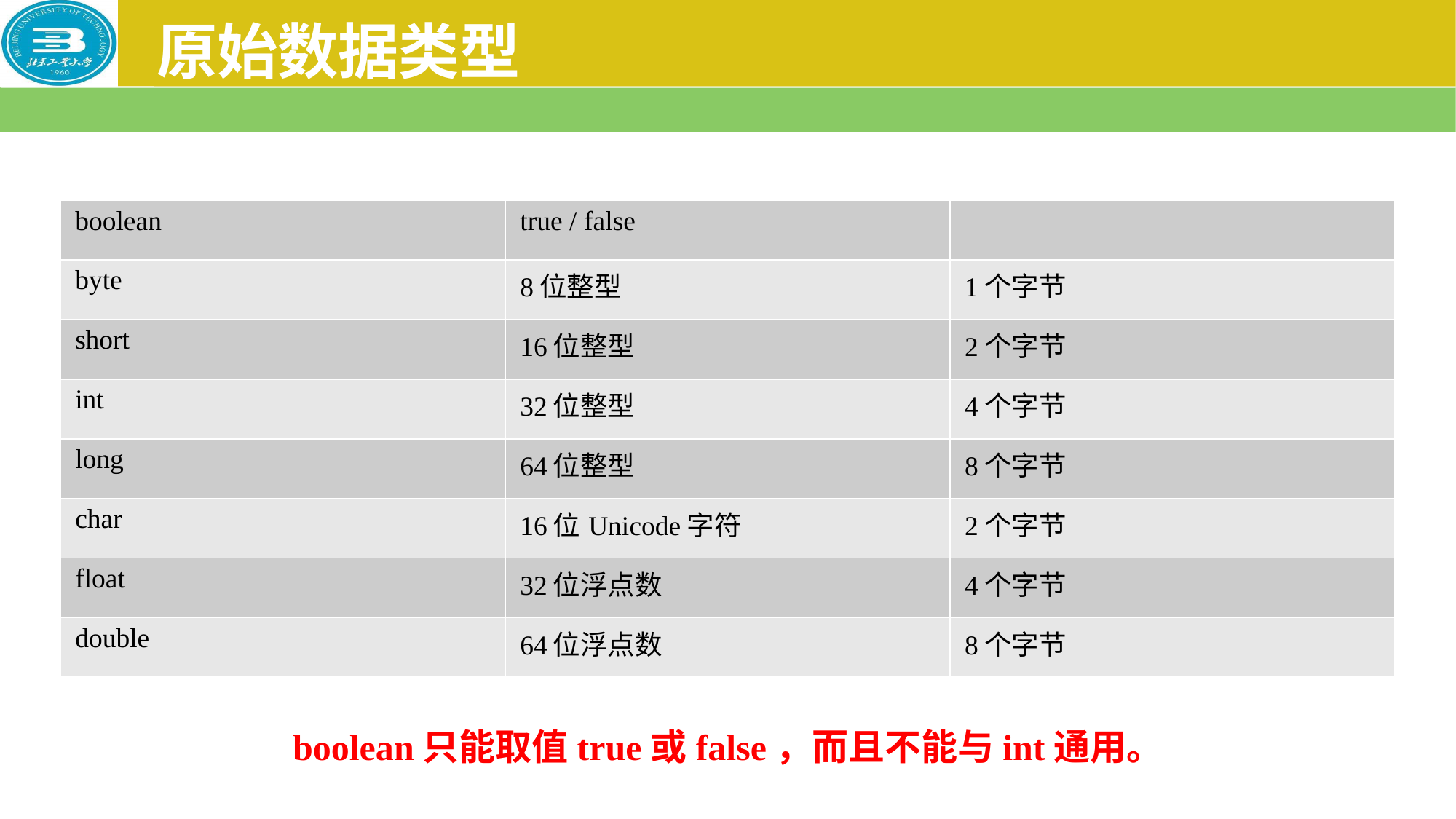

# 原始数据类型
| boolean | true / false |  |
| --- | --- | --- |
| byte | 8位整型 | 1个字节 |
| short | 16位整型 | 2个字节 |
| int | 32位整型 | 4个字节 |
| long | 64位整型 | 8个字节 |
| char | 16位Unicode字符 | 2个字节 |
| float | 32位浮点数 | 4个字节 |
| double | 64位浮点数 | 8个字节 |
boolean只能取值true或false，而且不能与int通用。